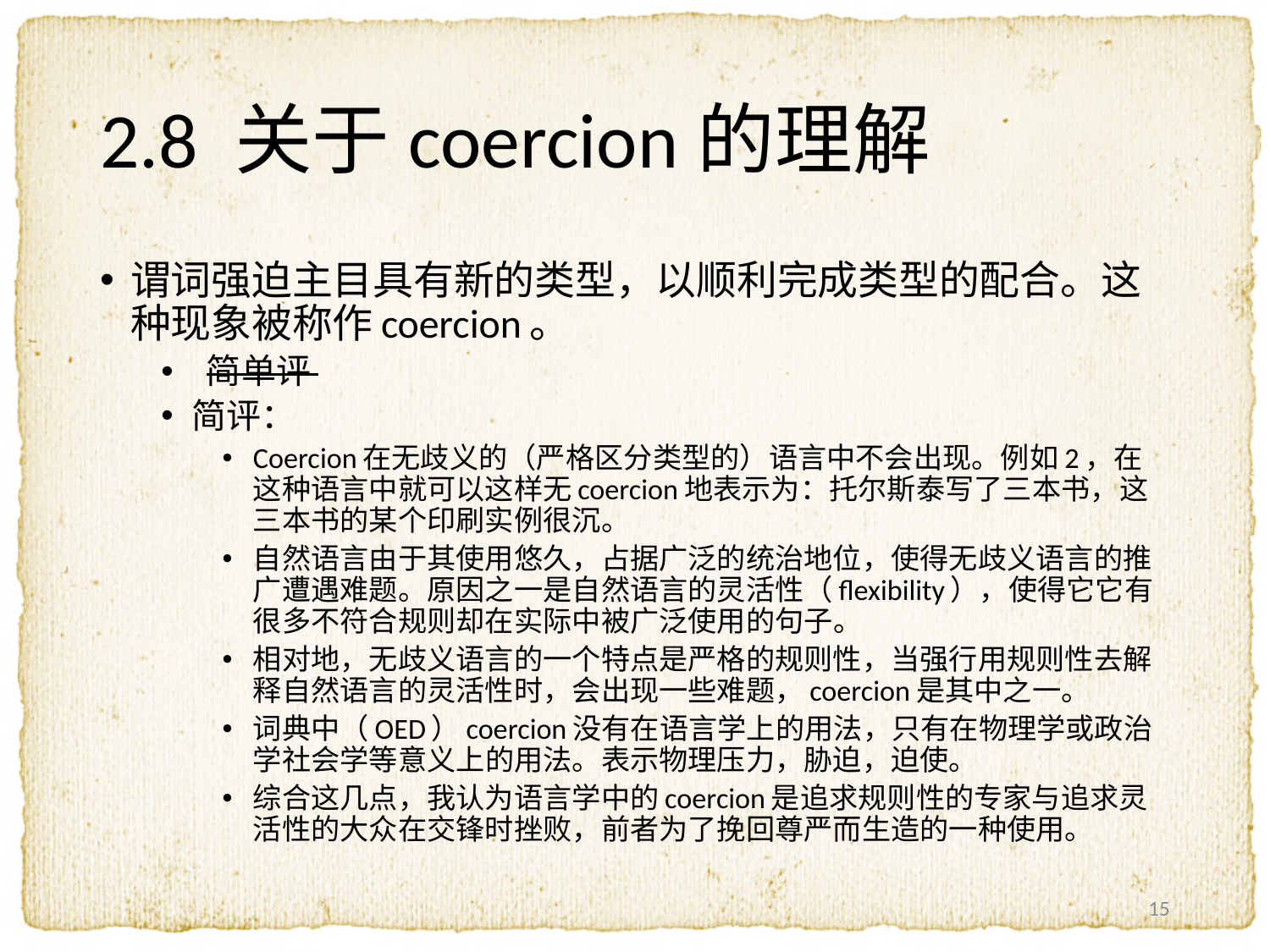

# 2.8 关于coercion的理解
谓词强迫主目具有新的类型，以顺利完成类型的配合。这种现象被称作coercion。
 简单评
简评：
Coercion在无歧义的（严格区分类型的）语言中不会出现。例如2，在这种语言中就可以这样无coercion地表示为：托尔斯泰写了三本书，这三本书的某个印刷实例很沉。
自然语言由于其使用悠久，占据广泛的统治地位，使得无歧义语言的推广遭遇难题。原因之一是自然语言的灵活性（flexibility），使得它它有很多不符合规则却在实际中被广泛使用的句子。
相对地，无歧义语言的一个特点是严格的规则性，当强行用规则性去解释自然语言的灵活性时，会出现一些难题，coercion是其中之一。
词典中（OED）coercion没有在语言学上的用法，只有在物理学或政治学社会学等意义上的用法。表示物理压力，胁迫，迫使。
综合这几点，我认为语言学中的coercion是追求规则性的专家与追求灵活性的大众在交锋时挫败，前者为了挽回尊严而生造的一种使用。
15